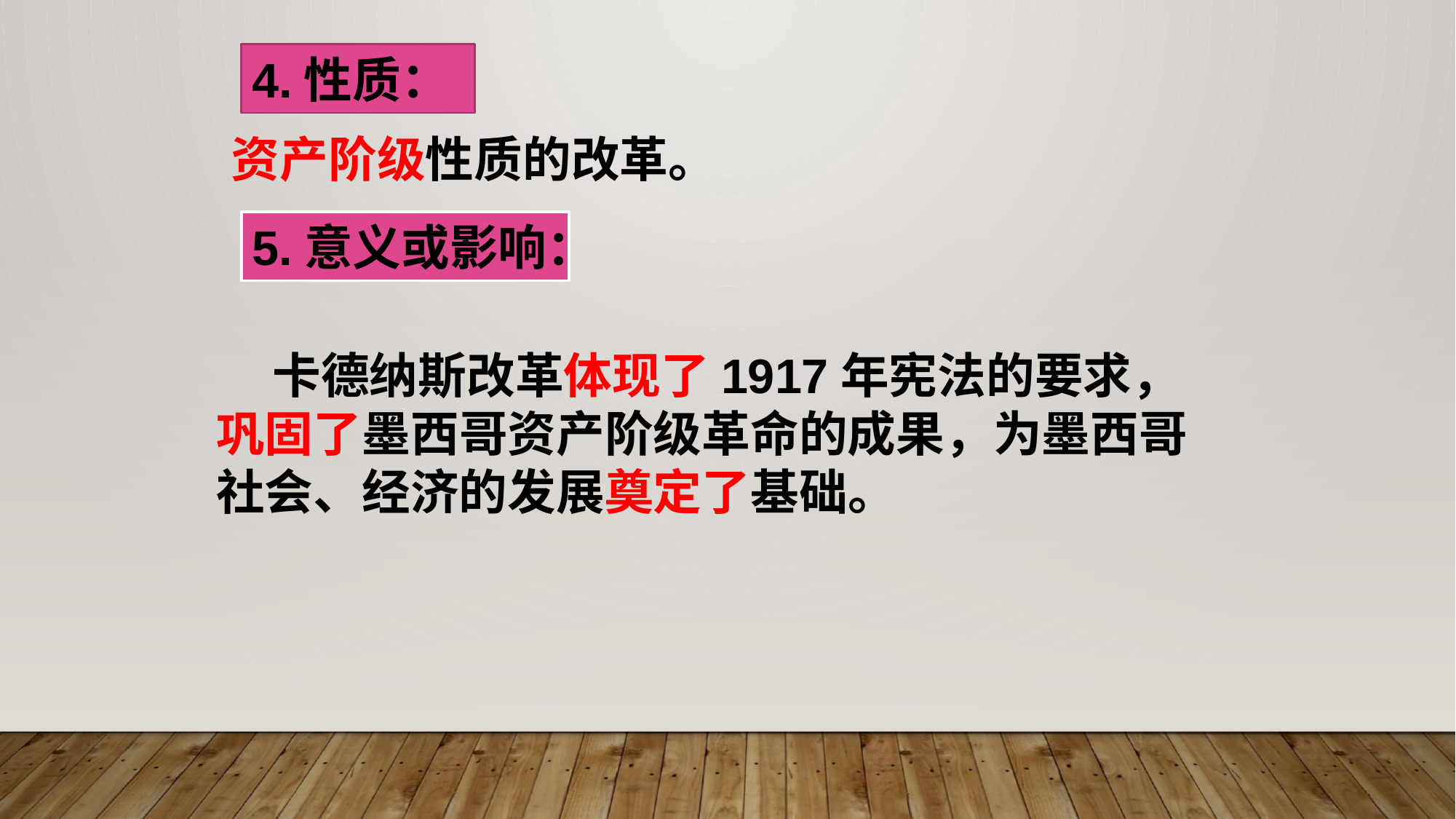

4.性质：
资产阶级性质的改革。
5.意义或影响：
    卡德纳斯改革体现了1917年宪法的要求，巩固了墨西哥资产阶级革命的成果，为墨西哥社会、经济的发展奠定了基础。